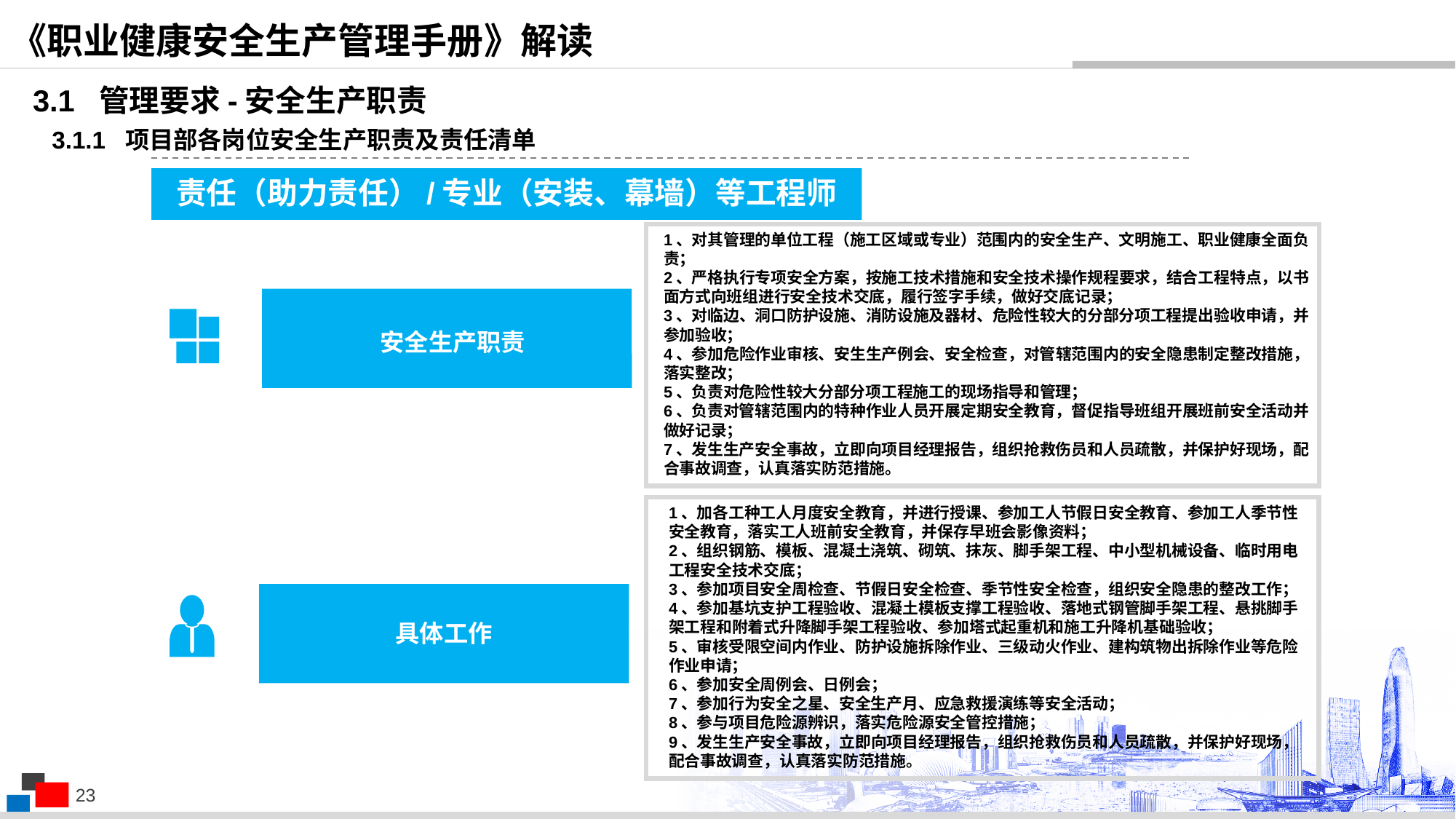

《职业健康安全生产管理手册》解读

3.1  管理要求-安全生产职责
3.1.1  项目部各岗位安全生产职责及责任清单
责任（助力责任）/专业（安装、幕墙）等工程师

1、对其管理的单位工程（施工区域或专业）范围内的安全生产、文明施工、职业健康全面负责；
2、严格执行专项安全方案，按施工技术措施和安全技术操作规程要求，结合工程特点，以书面方式向班组进行安全技术交底，履行签字手续，做好交底记录；
3、对临边、洞口防护设施、消防设施及器材、危险性较大的分部分项工程提出验收申请，并参加验收；
4、参加危险作业审核、安生生产例会、安全检查，对管辖范围内的安全隐患制定整改措施，落实整改；
5、负责对危险性较大分部分项工程施工的现场指导和管理；
6、负责对管辖范围内的特种作业人员开展定期安全教育，督促指导班组开展班前安全活动并做好记录；
7、发生生产安全事故，立即向项目经理报告，组织抢救伤员和人员疏散，并保护好现场，配合事故调查，认真落实防范措施。

安全生产职责

1、加各工种工人月度安全教育，并进行授课、参加工人节假日安全教育、参加工人季节性安全教育，落实工人班前安全教育，并保存早班会影像资料；
2、组织钢筋、模板、混凝土浇筑、砌筑、抹灰、脚手架工程、中小型机械设备、临时用电工程安全技术交底；
3、参加项目安全周检查、节假日安全检查、季节性安全检查，组织安全隐患的整改工作；
4、参加基坑支护工程验收、混凝土模板支撑工程验收、落地式钢管脚手架工程、悬挑脚手架工程和附着式升降脚手架工程验收、参加塔式起重机和施工升降机基础验收；
5、审核受限空间内作业、防护设施拆除作业、三级动火作业、建构筑物出拆除作业等危险作业申请；
6、参加安全周例会、日例会；
7、参加行为安全之星、安全生产月、应急救援演练等安全活动；
8、参与项目危险源辨识，落实危险源安全管控措施；
9、发生生产安全事故，立即向项目经理报告，组织抢救伤员和人员疏散，并保护好现场，配合事故调查，认真落实防范措施。
具体工作